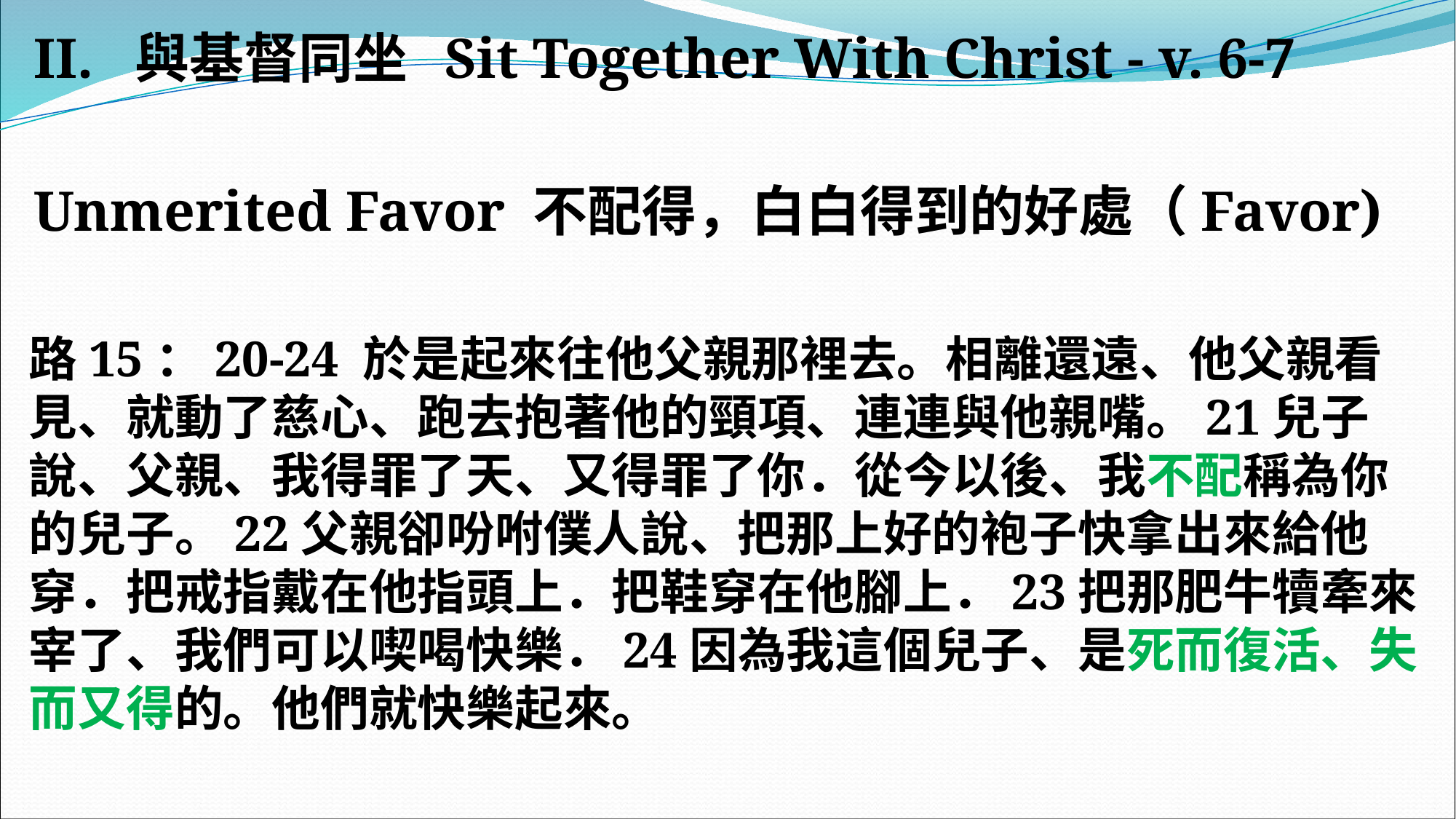

#
II.  與基督同坐  Sit Together With Christ - v. 6-7

Unmerited Favor 不配得，白白得到的好處（Favor)

路15：20-24 於是起來往他父親那裡去。相離還遠、他父親看見、就動了慈心、跑去抱著他的頸項、連連與他親嘴。21兒子說、父親、我得罪了天、又得罪了你．從今以後、我不配稱為你的兒子。22父親卻吩咐僕人說、把那上好的袍子快拿出來給他穿．把戒指戴在他指頭上．把鞋穿在他腳上．23把那肥牛犢牽來宰了、我們可以喫喝快樂．24因為我這個兒子、是死而復活、失而又得的。他們就快樂起來。